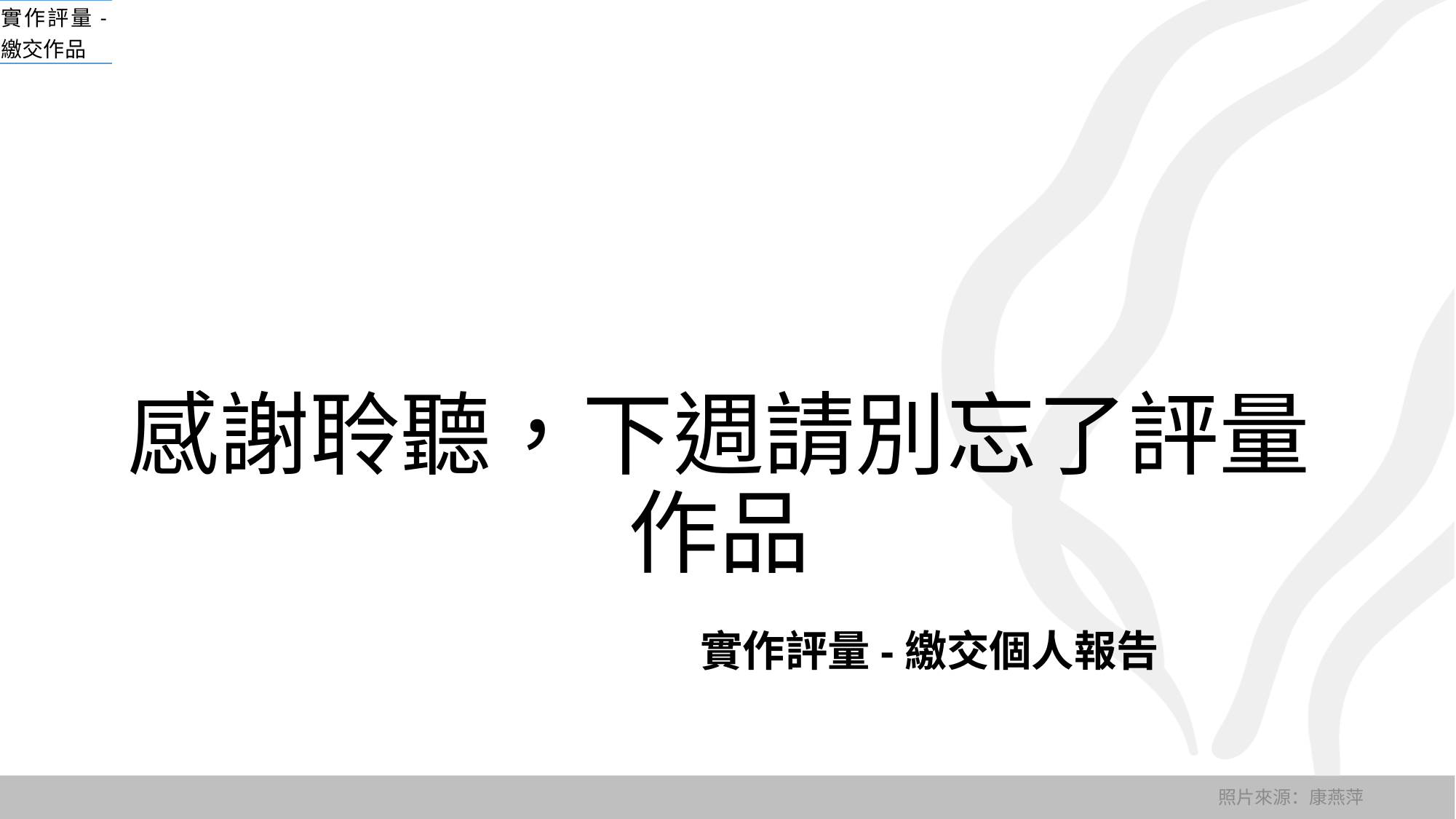

| 實作評量-繳交作品 |
| --- |
# 感謝聆聽，下週請別忘了評量作品
實作評量-繳交個人報告
照片來源：康燕萍